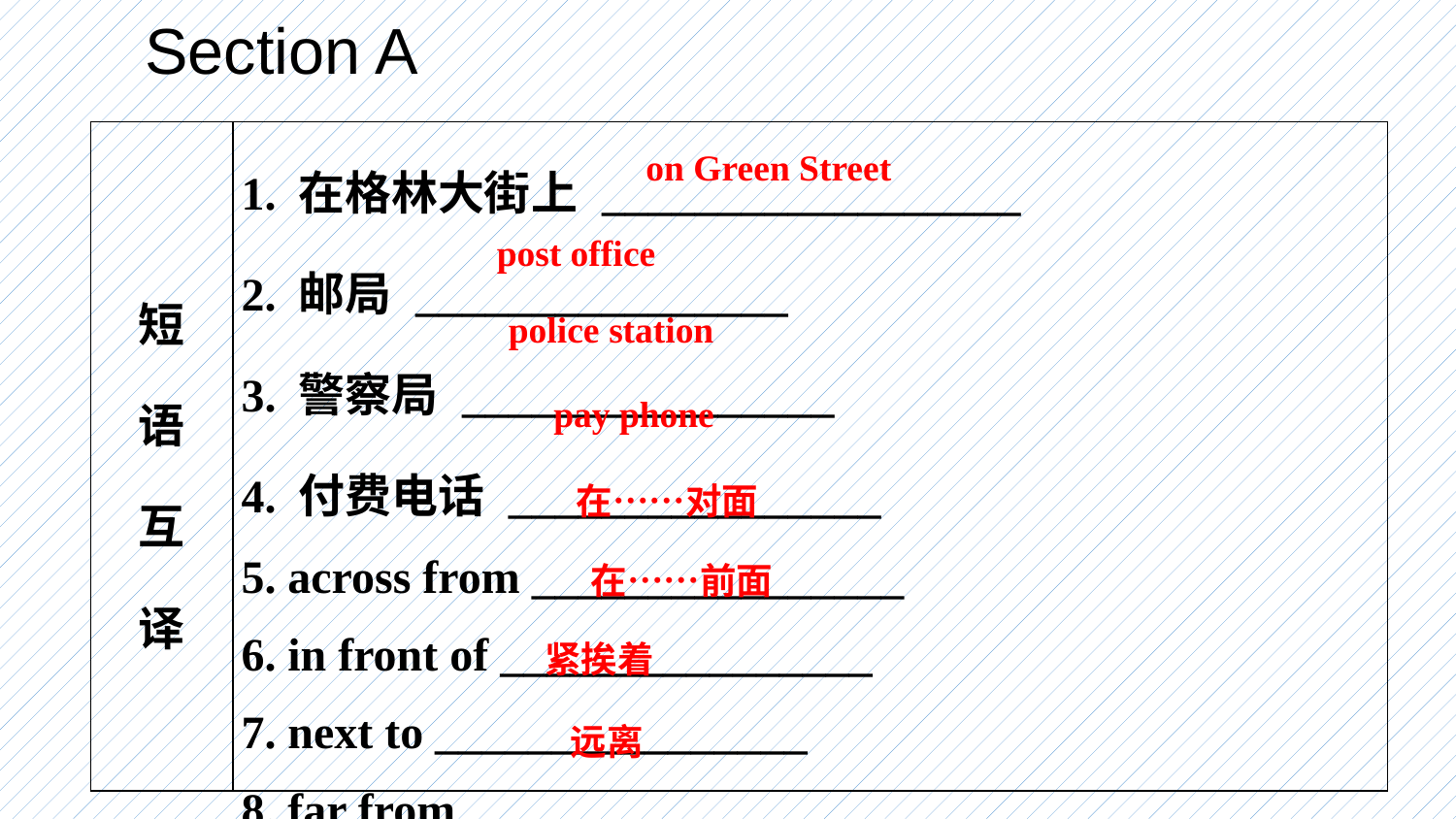

Section A
| 短 语 互 译 | 1. 在格林大街上 \_\_\_\_\_\_\_\_\_\_\_\_\_\_\_\_\_\_ 2. 邮局 \_\_\_\_\_\_\_\_\_\_\_\_\_\_\_\_ 3. 警察局 \_\_\_\_\_\_\_\_\_\_\_\_\_\_\_\_ 4. 付费电话 \_\_\_\_\_\_\_\_\_\_\_\_\_\_\_\_ 5. across from \_\_\_\_\_\_\_\_\_\_\_\_\_\_\_\_ 6. in front of \_\_\_\_\_\_\_\_\_\_\_\_\_\_\_\_ 7. next to \_\_\_\_\_\_\_\_\_\_\_\_\_\_\_\_ 8. far from \_\_\_\_\_\_\_\_\_\_\_\_\_\_\_\_ |
| --- | --- |
on Green Street
post office
police station
pay phone
在……对面
在……前面
紧挨着
远离